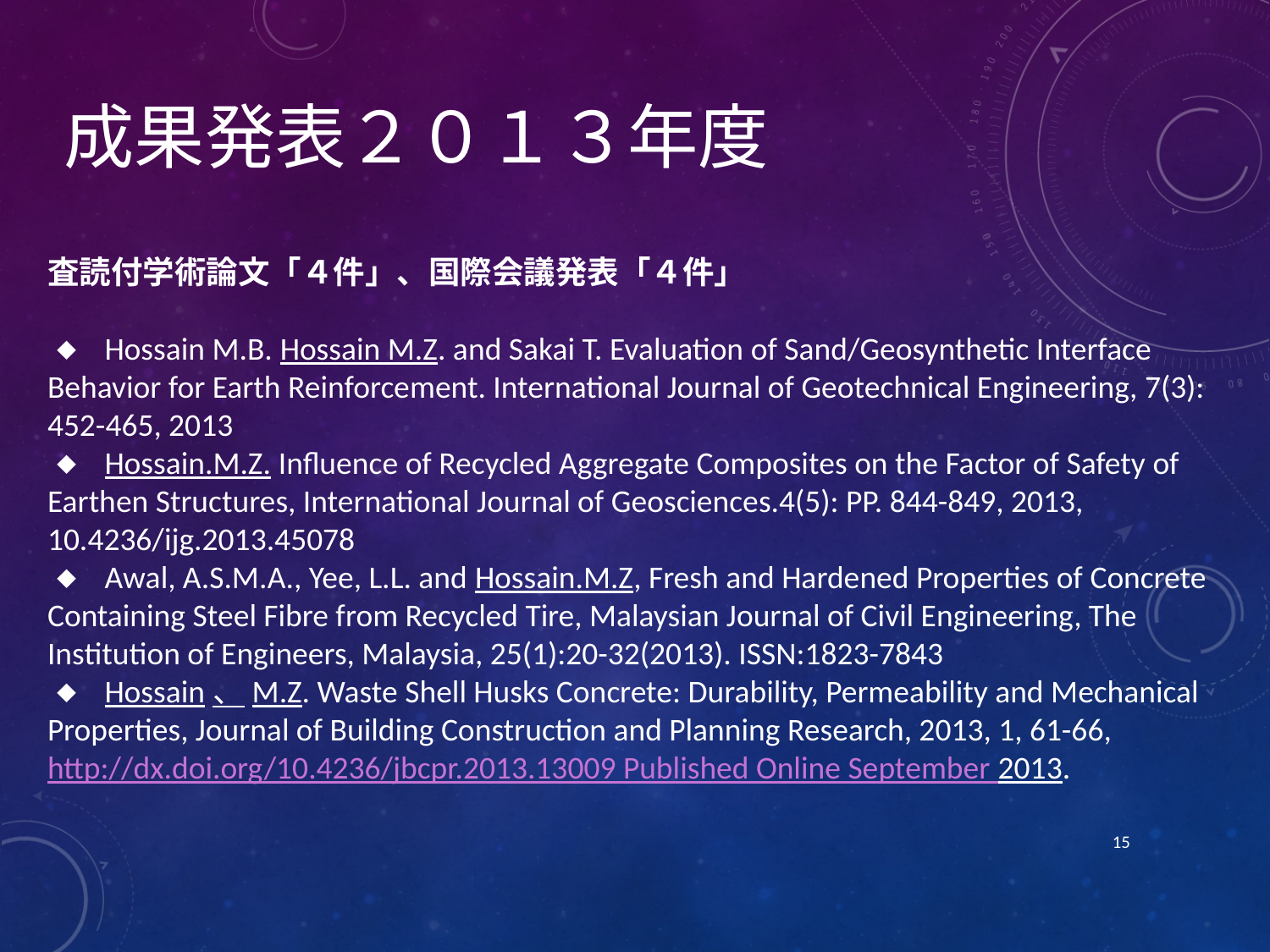

成果発表２０１３年度
査読付学術論文「４件」、国際会議発表「４件」

◆ Hossain M.B. Hossain M.Z. and Sakai T. Evaluation of Sand/Geosynthetic Interface Behavior for Earth Reinforcement. International Journal of Geotechnical Engineering, 7(3): 452-465, 2013
◆ Hossain.M.Z. Influence of Recycled Aggregate Composites on the Factor of Safety of Earthen Structures, International Journal of Geosciences.4(5): PP. 844-849, 2013,  10.4236/ijg.2013.45078
◆ Awal, A.S.M.A., Yee, L.L. and Hossain.M.Z, Fresh and Hardened Properties of Concrete Containing Steel Fibre from Recycled Tire, Malaysian Journal of Civil Engineering, The Institution of Engineers, Malaysia, 25(1):20-32(2013). ISSN:1823-7843
◆ Hossain、M.Z. Waste Shell Husks Concrete: Durability, Permeability and Mechanical Properties, Journal of Building Construction and Planning Research, 2013, 1, 61-66, http://dx.doi.org/10.4236/jbcpr.2013.13009 Published Online September 2013.

15